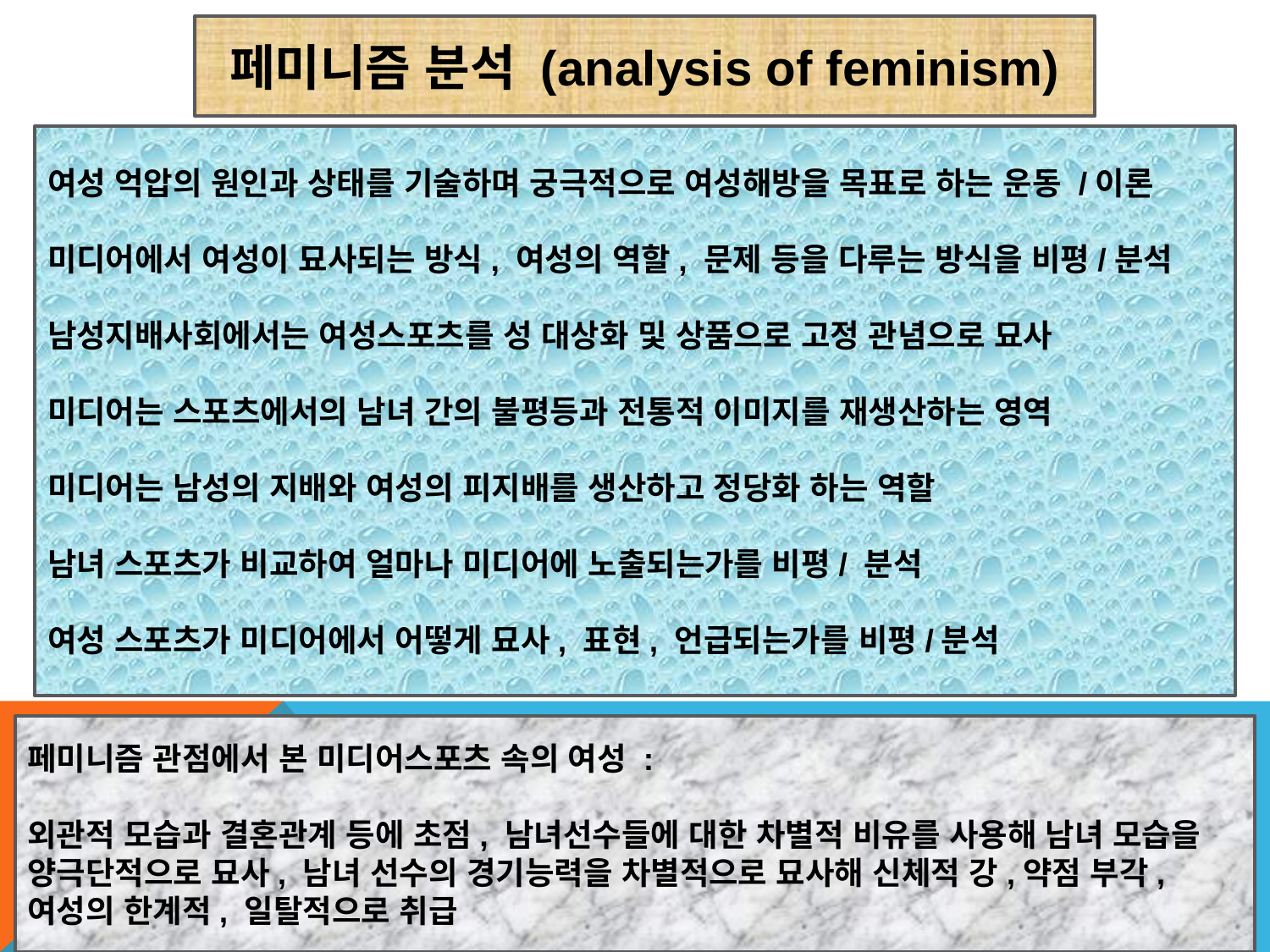

페미니즘 분석 (analysis of feminism)
여성 억압의 원인과 상태를 기술하며 궁극적으로 여성해방을 목표로 하는 운동 /이론

미디어에서 여성이 묘사되는 방식, 여성의 역할, 문제 등을 다루는 방식을 비평/분석

남성지배사회에서는 여성스포츠를 성 대상화 및 상품으로 고정 관념으로 묘사

미디어는 스포츠에서의 남녀 간의 불평등과 전통적 이미지를 재생산하는 영역

미디어는 남성의 지배와 여성의 피지배를 생산하고 정당화 하는 역할

남녀 스포츠가 비교하여 얼마나 미디어에 노출되는가를 비평/ 분석

여성 스포츠가 미디어에서 어떻게 묘사, 표현, 언급되는가를 비평/분석
페미니즘 관점에서 본 미디어스포츠 속의 여성 :

외관적 모습과 결혼관계 등에 초점, 남녀선수들에 대한 차별적 비유를 사용해 남녀 모습을 양극단적으로 묘사, 남녀 선수의 경기능력을 차별적으로 묘사해 신체적 강,약점 부각, 여성의 한계적, 일탈적으로 취급